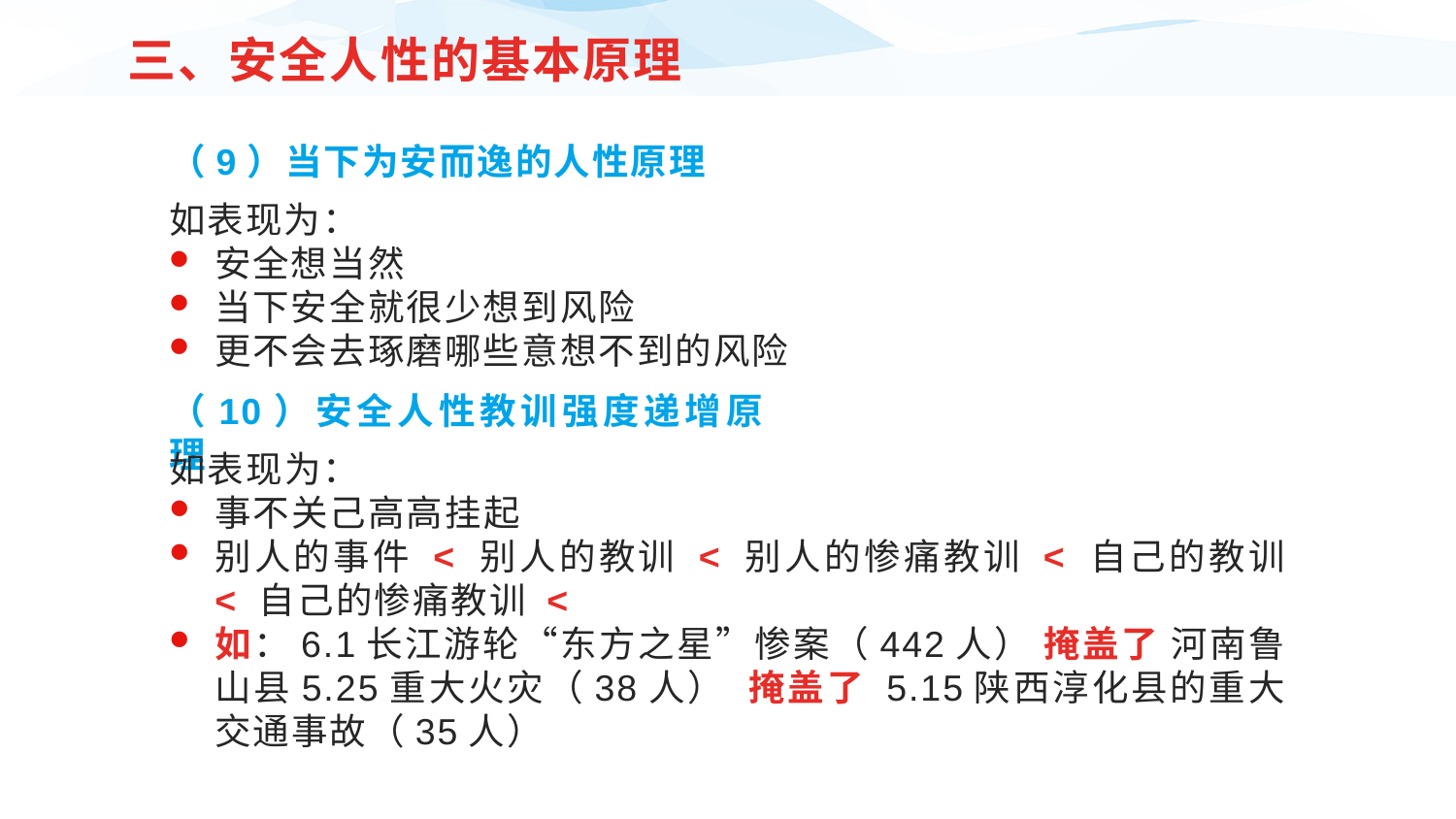

三、安全人性的基本原理
（9）当下为安而逸的人性原理
如表现为：
安全想当然
当下安全就很少想到风险
更不会去琢磨哪些意想不到的风险
（10）安全人性教训强度递增原理
如表现为：
事不关己高高挂起
别人的事件 < 别人的教训 < 别人的惨痛教训 < 自己的教训 < 自己的惨痛教训 <
如：6.1长江游轮“东方之星”惨案（442人） 掩盖了 河南鲁山县5.25重大火灾（38人）  掩盖了 5.15陕西淳化县的重大交通事故（35人）